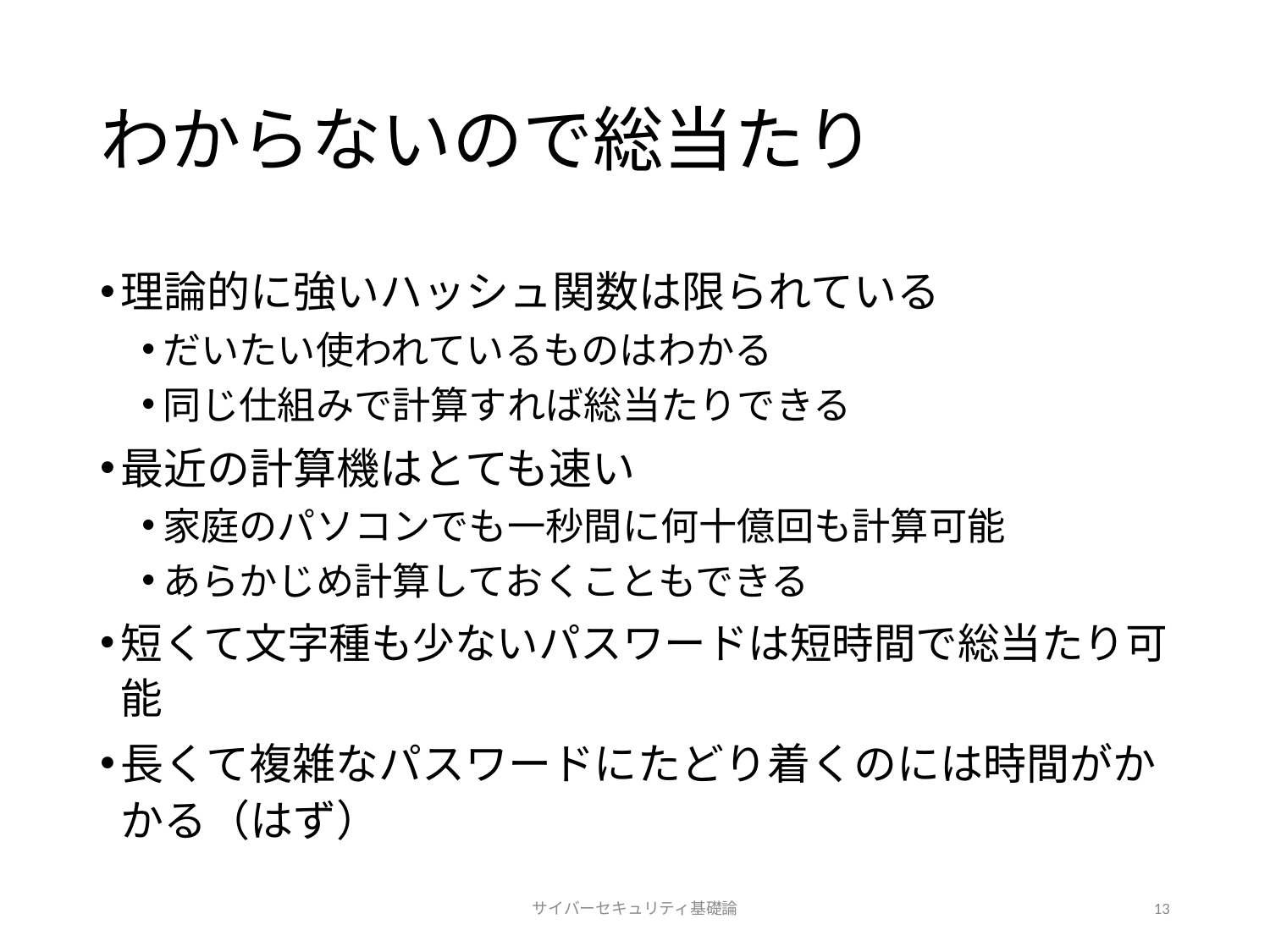

# わからないので総当たり
理論的に強いハッシュ関数は限られている
だいたい使われているものはわかる
同じ仕組みで計算すれば総当たりできる
最近の計算機はとても速い
家庭のパソコンでも一秒間に何十億回も計算可能
あらかじめ計算しておくこともできる
短くて文字種も少ないパスワードは短時間で総当たり可能
長くて複雑なパスワードにたどり着くのには時間がかかる（はず）

サイバーセキュリティ基礎論
13